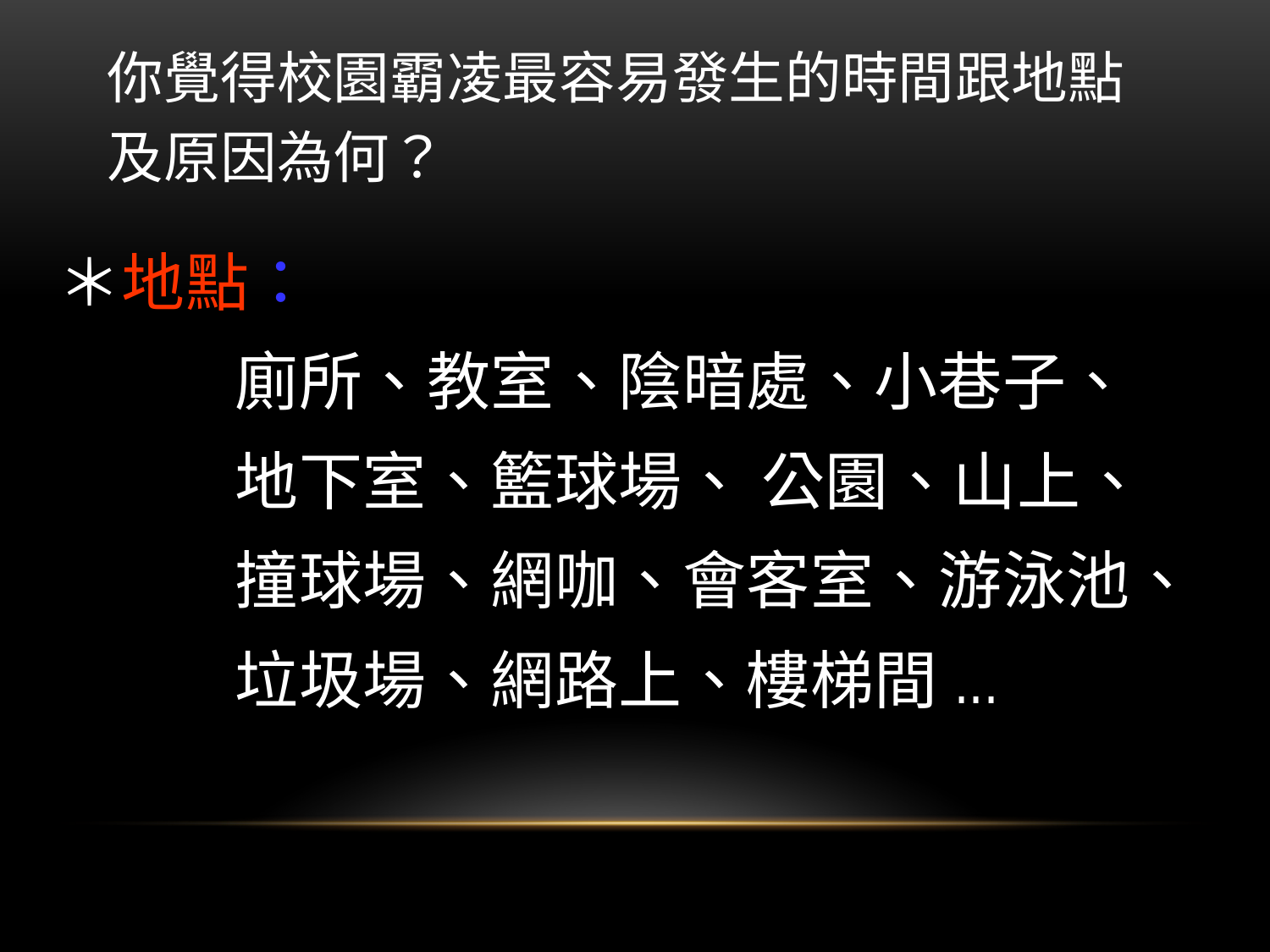

你覺得校園霸凌最容易發生的時間跟地點
及原因為何？
＊地點：
           廁所、教室、陰暗處、小巷子、
           地下室、籃球場、 公園、山上、
           撞球場、網咖、會客室、游泳池、
           垃圾場、網路上、樓梯間...